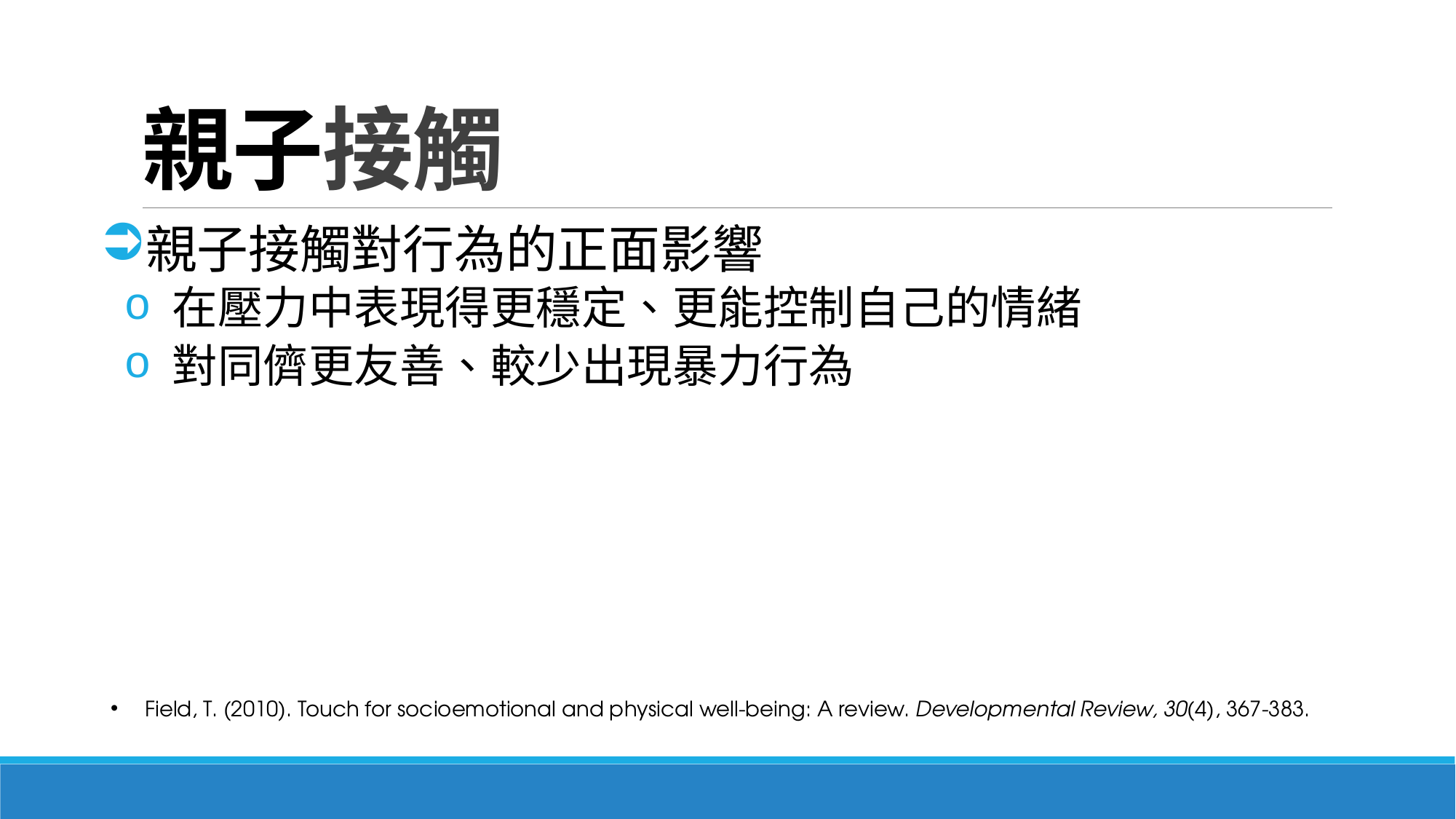

# 親子接觸
親子接觸對行為的正面影響
 在壓力中表現得更穩定、更能控制自己的情緒
 對同儕更友善、較少出現暴力行為
Field, T. (2010). Touch for socioemotional and physical well-being: A review. Developmental Review, 30(4), 367-383.